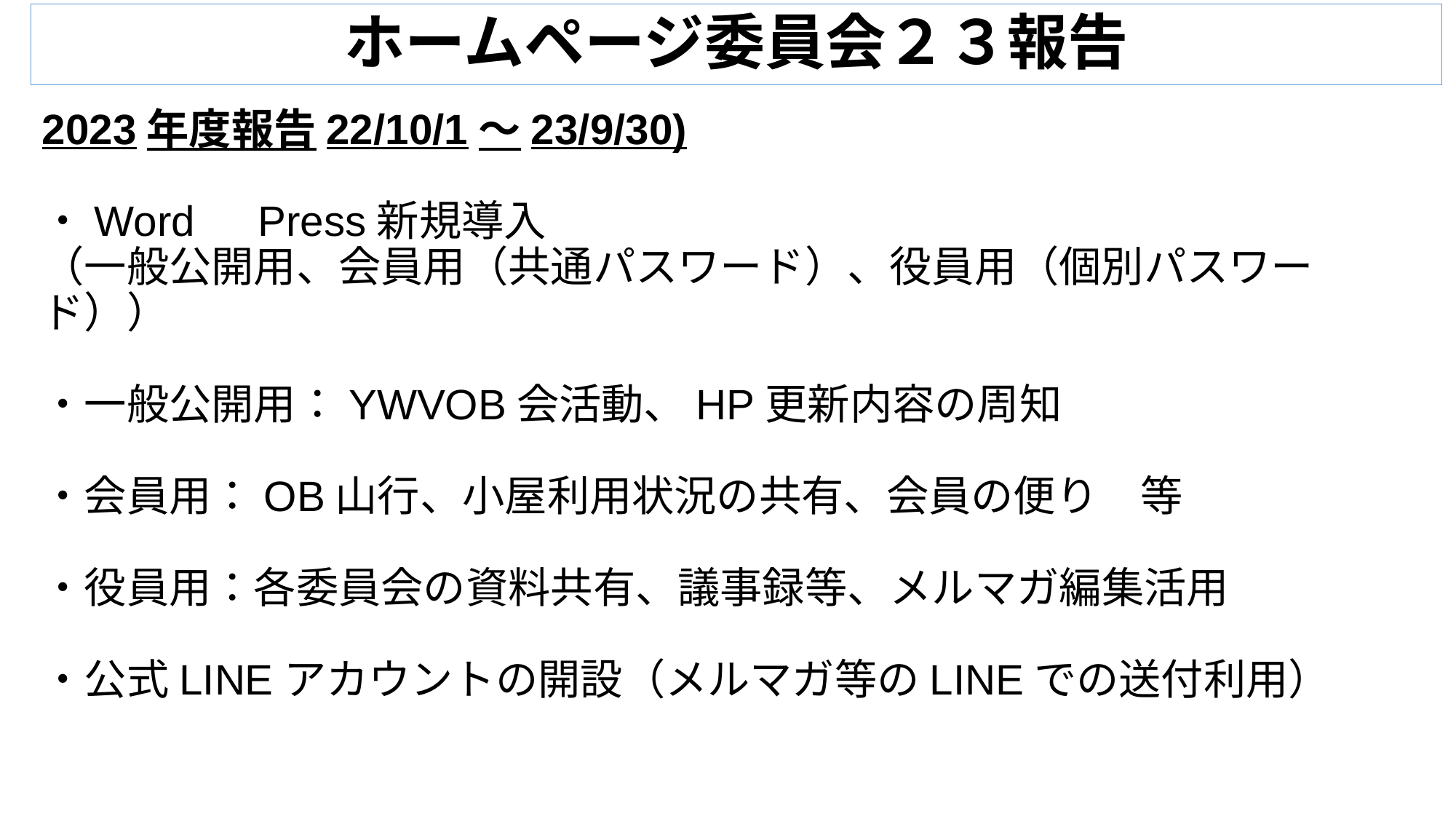

# ホームページ委員会２３報告
2023年度報告22/10/1～23/9/30)

・Word　Press新規導入
（一般公開用、会員用（共通パスワード）、役員用（個別パスワード））

・一般公開用：YWVOB会活動、HP更新内容の周知

・会員用：OB山行、小屋利用状況の共有、会員の便り　等

・役員用：各委員会の資料共有、議事録等、メルマガ編集活用

・公式LINEアカウントの開設（メルマガ等のLINEでの送付利用）